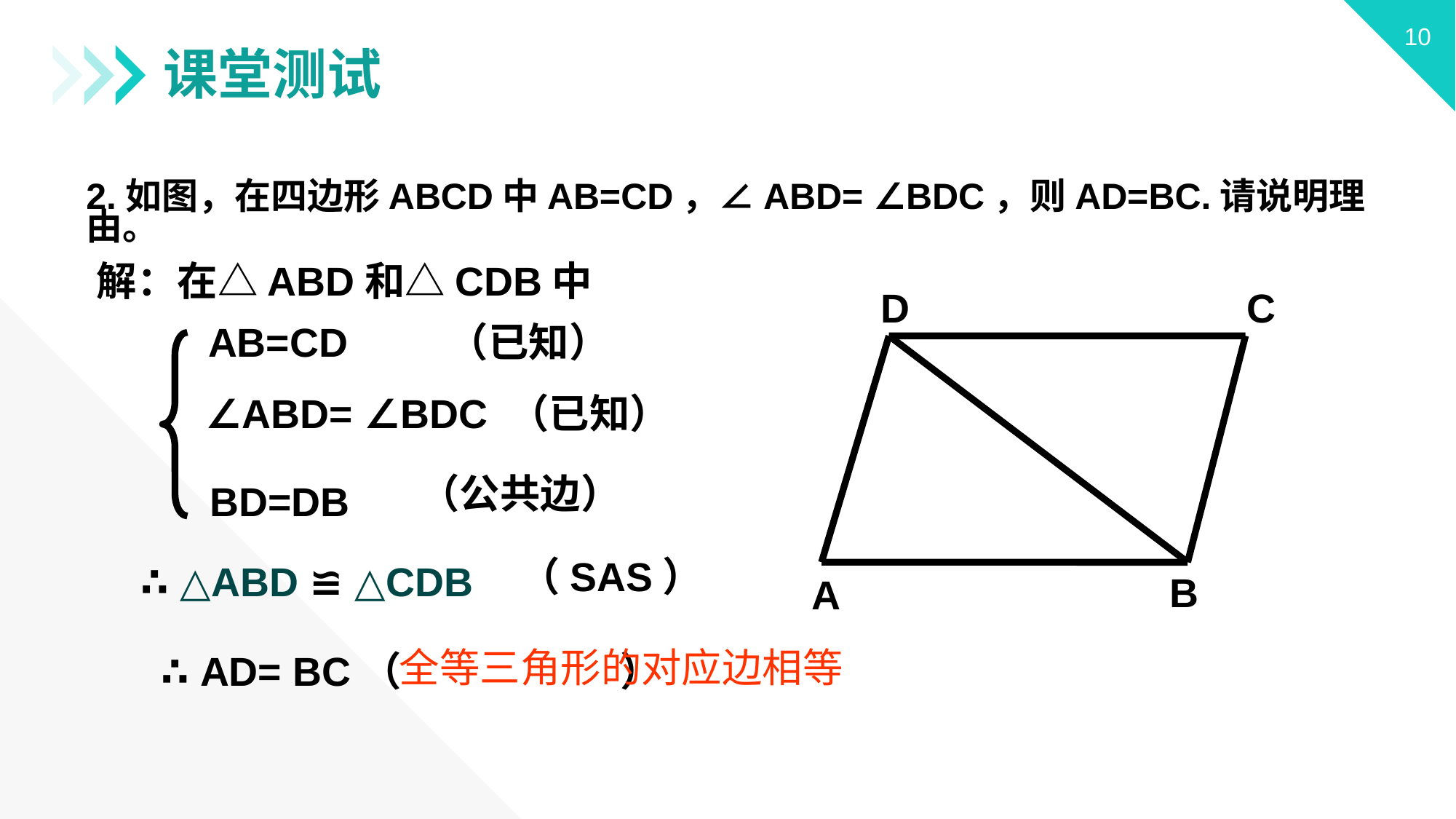

课堂测试
2.如图，在四边形ABCD中AB=CD，∠ABD= ∠BDC，则AD=BC.请说明理由。
解：在△ABD和△CDB中
D
C

B
A
AB=CD        （已知）

∠ABD= ∠BDC （已知）
      （公共边）
BD=DB
（SAS）
 ∴ △ABD ≌ △CDB
全等三角形的对应边相等
∴ AD= BC（                        ）